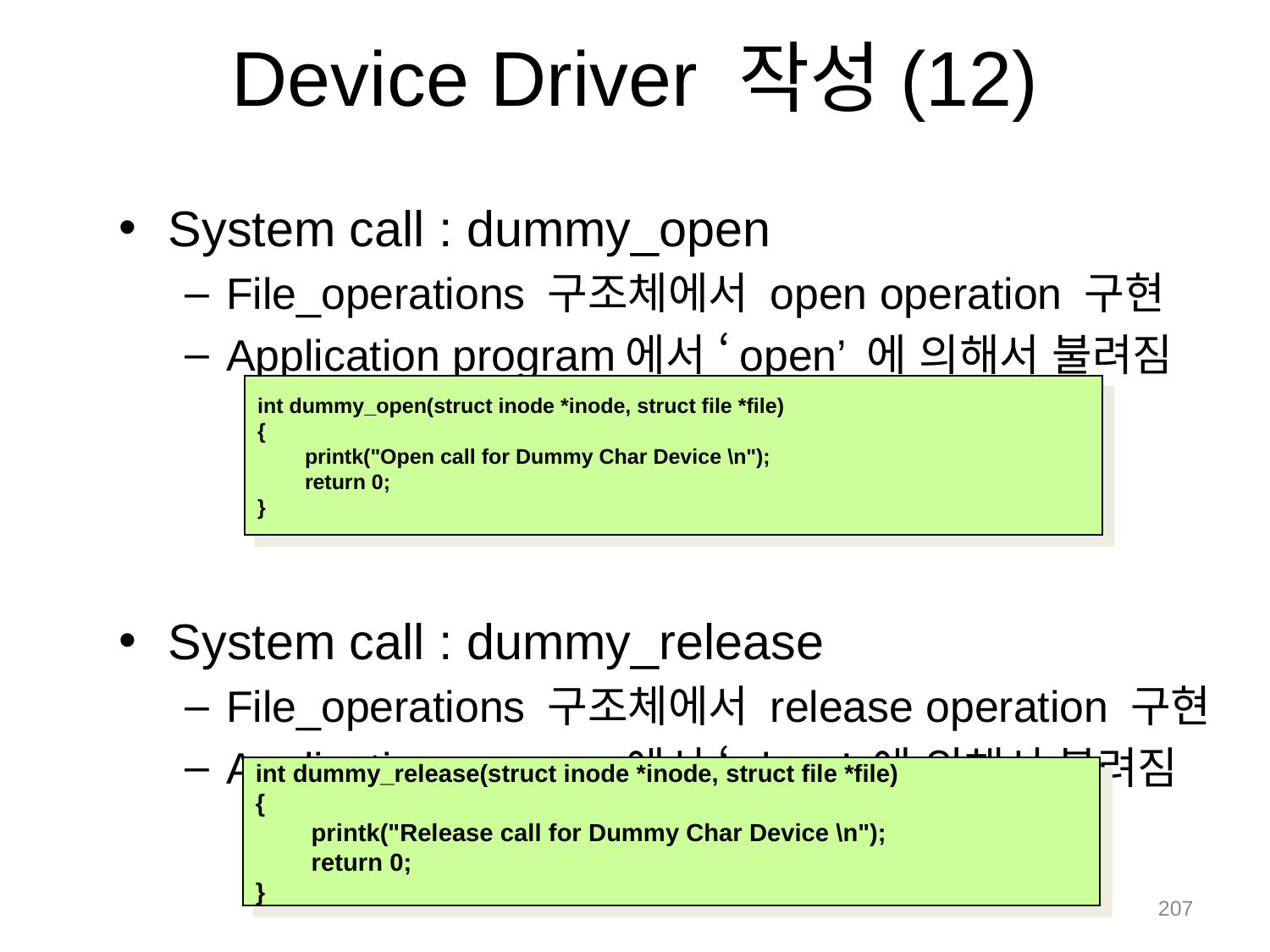

# Device Driver 작성(12)
System call : dummy_open
File_operations 구조체에서 open operation 구현
Application program에서 ‘open’ 에 의해서 불려짐

System call : dummy_release
File_operations 구조체에서 release operation 구현
Application program에서 ‘close’ 에 의해서 불려짐

int dummy_open(struct inode *inode, struct file *file)
{
        printk("Open call for Dummy Char Device \n");
        return 0;
}
int dummy_release(struct inode *inode, struct file *file)
{
        printk("Release call for Dummy Char Device \n");
        return 0;
}
207